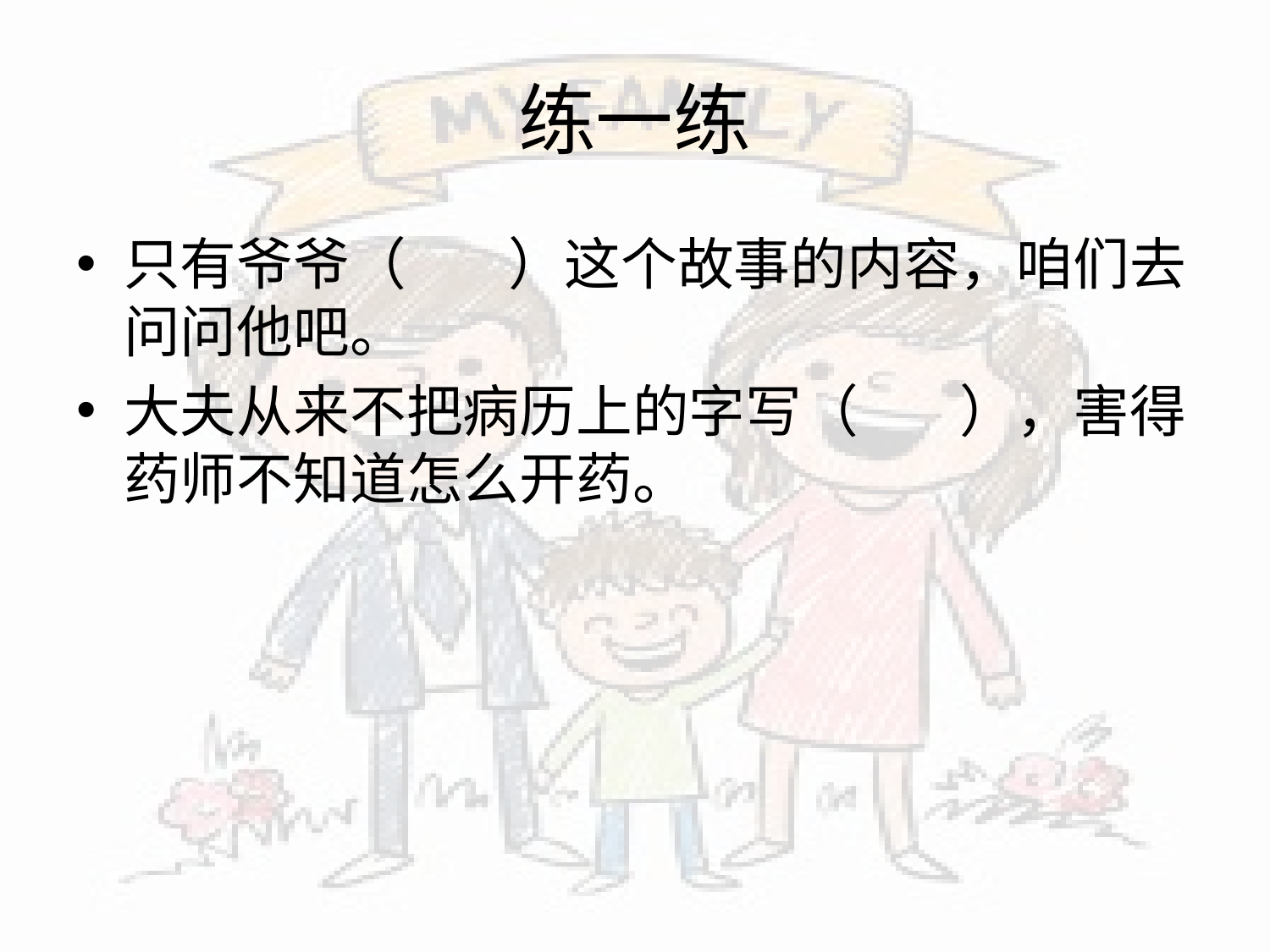

# 练一练
只有爷爷（        ）这个故事的内容，咱们去问问他吧。
大夫从来不把病历上的字写（        ），害得药师不知道怎么开药。